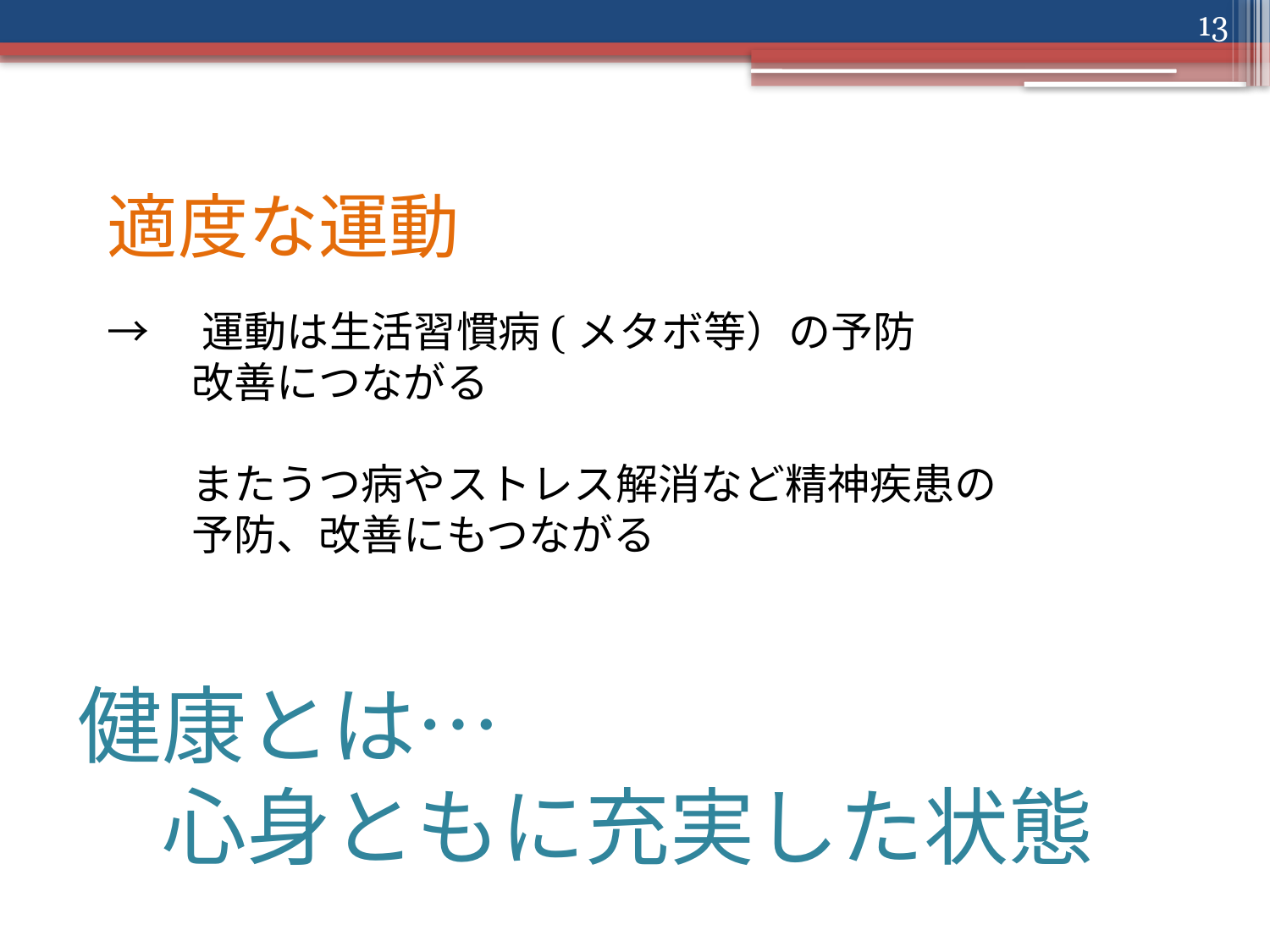

13
適度な運動

→　運動は生活習慣病(メタボ等）の予防
　　改善につながる

　　またうつ病やストレス解消など精神疾患の
　　予防、改善にもつながる

健康とは…
　心身ともに充実した状態